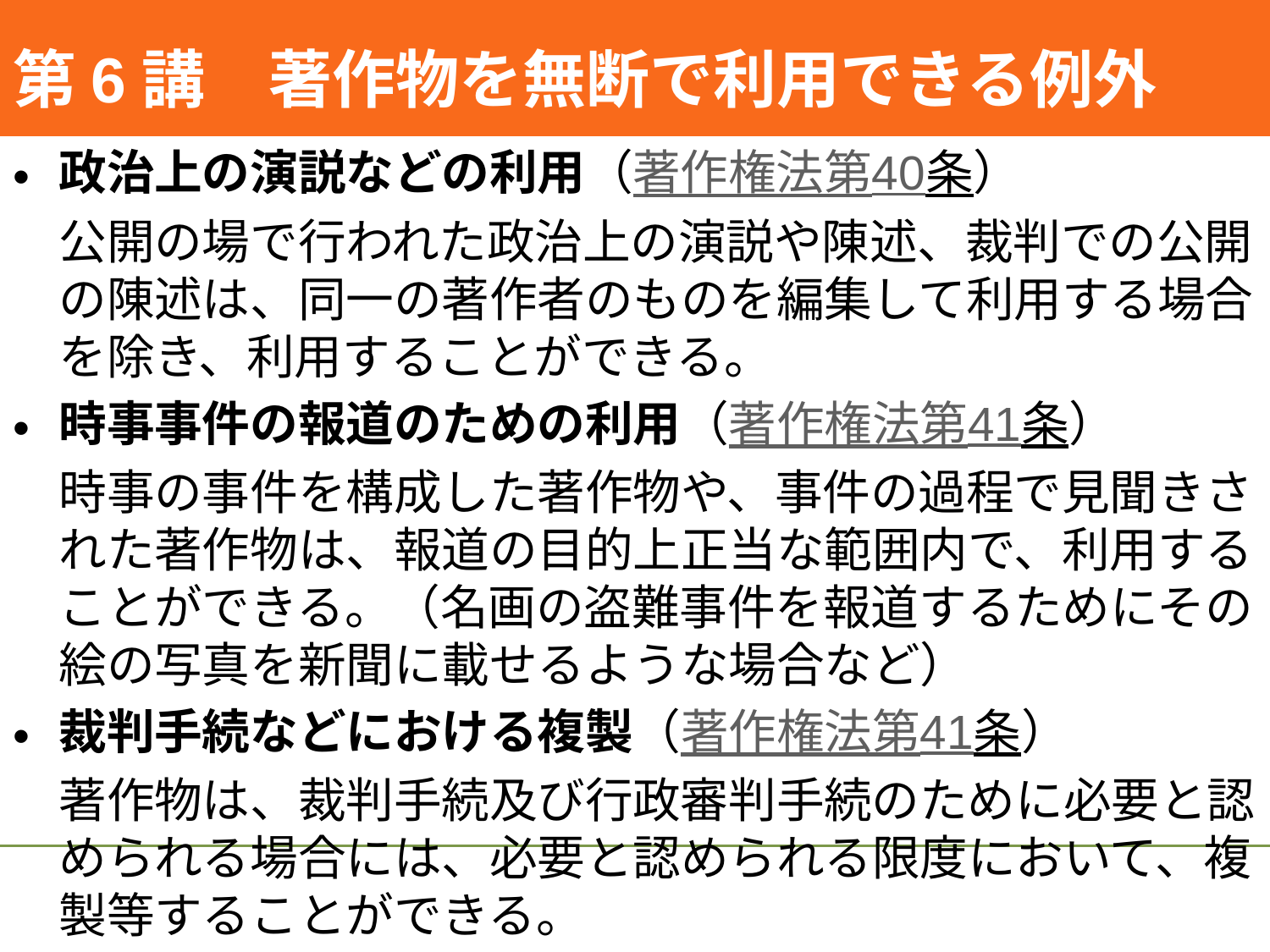

#
第6講　著作物を無断で利用できる例外
政治上の演説などの利用（著作権法第40条）
公開の場で行われた政治上の演説や陳述、裁判での公開の陳述は、同一の著作者のものを編集して利用する場合を除き、利用することができる。
時事事件の報道のための利用（著作権法第41条）
時事の事件を構成した著作物や、事件の過程で見聞きされた著作物は、報道の目的上正当な範囲内で、利用することができる。（名画の盗難事件を報道するためにその絵の写真を新聞に載せるような場合など）
裁判手続などにおける複製（著作権法第41条）
著作物は、裁判手続及び行政審判手続のために必要と認められる場合には、必要と認められる限度において、複製等することができる。